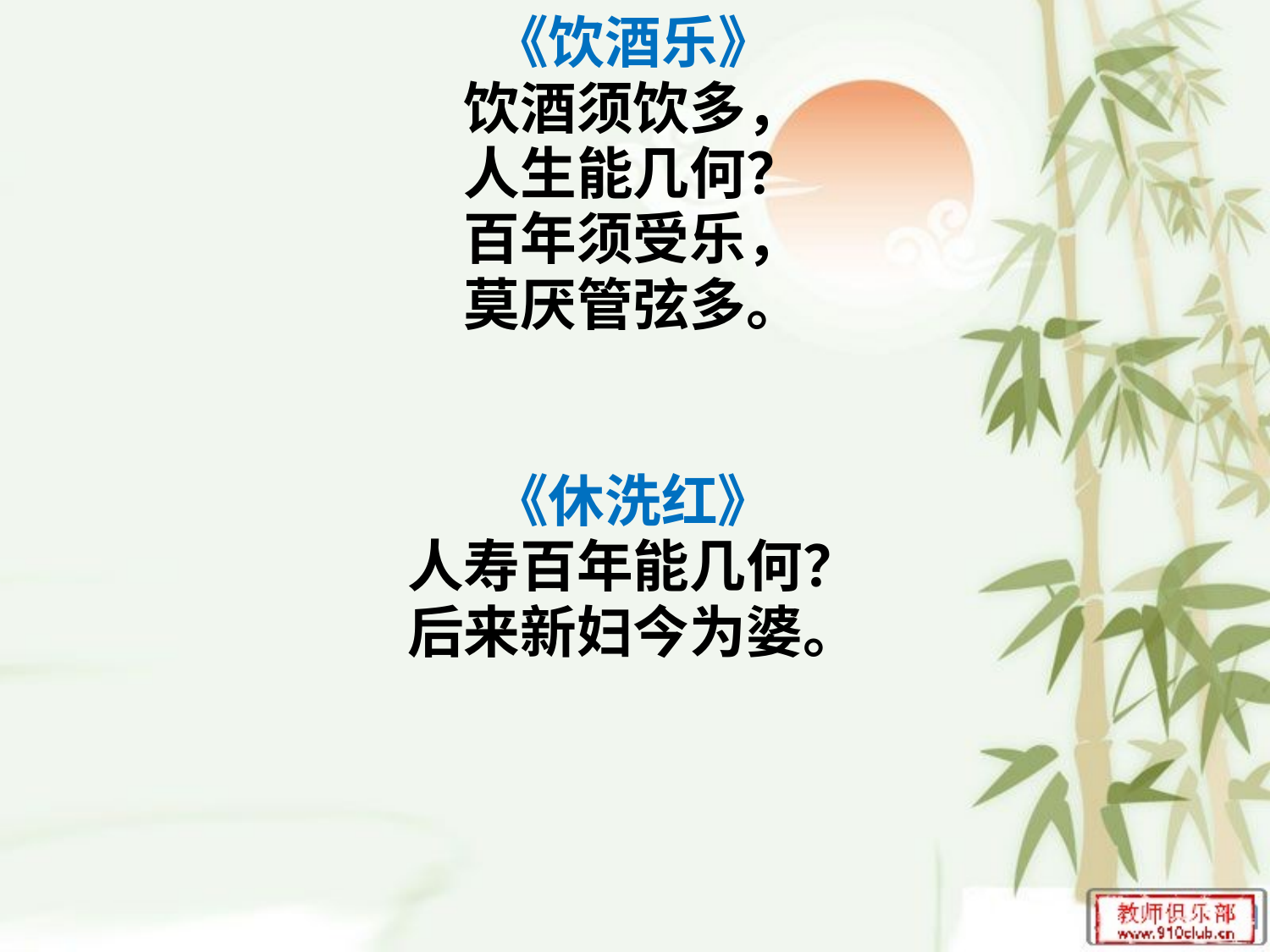

《饮酒乐》
饮酒须饮多，
人生能几何？
百年须受乐，
莫厌管弦多。

《休洗红》
人寿百年能几何？
后来新妇今为婆。